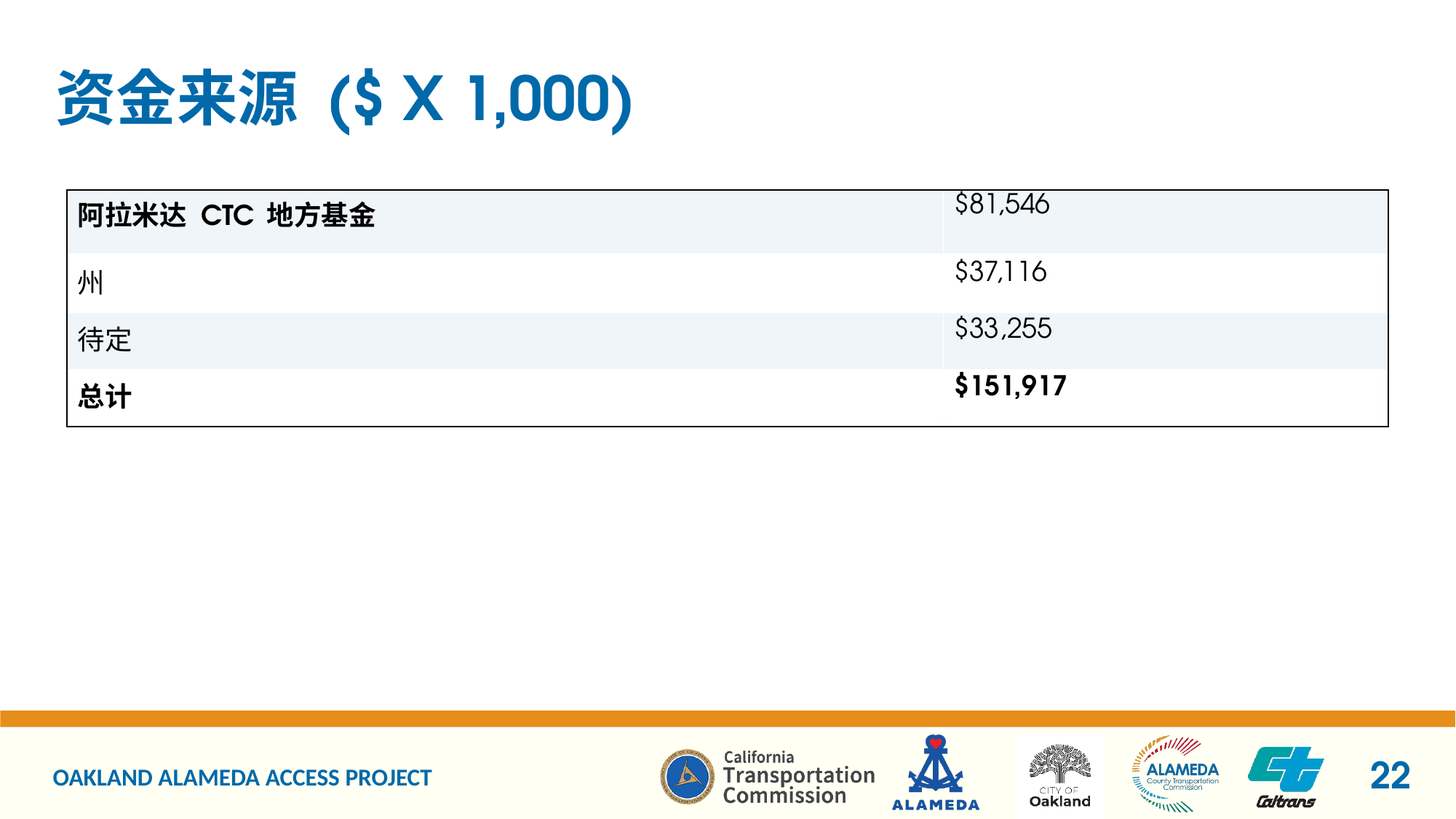

# 资金来源 ($ X 1,000)

| 阿拉米达 CTC 地方基金 | $81,546 |
| --- | --- |
| 州 | $37,116 |
| 待定 | $33,255 |
| 总计 | $151,917 |
|  |
| --- |